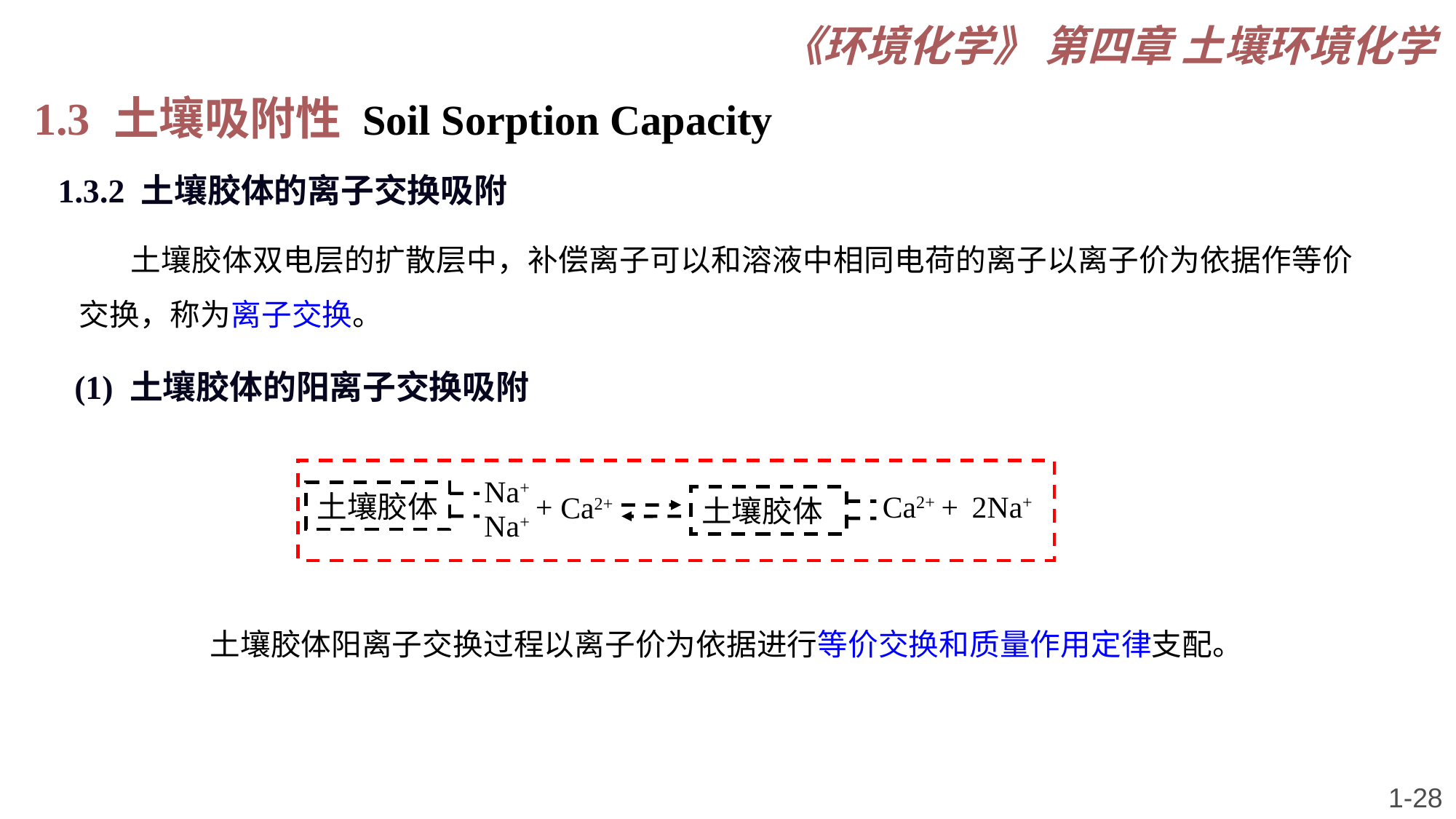

《环境化学》 第四章 土壤环境化学
1.3 土壤吸附性 Soil Sorption Capacity
1.3.2 土壤胶体的离子交换吸附
  土壤胶体双电层的扩散层中，补偿离子可以和溶液中相同电荷的离子以离子价为依据作等价交换，称为离子交换。

(1) 土壤胶体的阳离子交换吸附

Na+
土壤胶体

Na+

+
  Ca2+
土壤胶体

+
2Na+

Ca2+
土壤胶体阳离子交换过程以离子价为依据进行等价交换和质量作用定律支配。
1-28